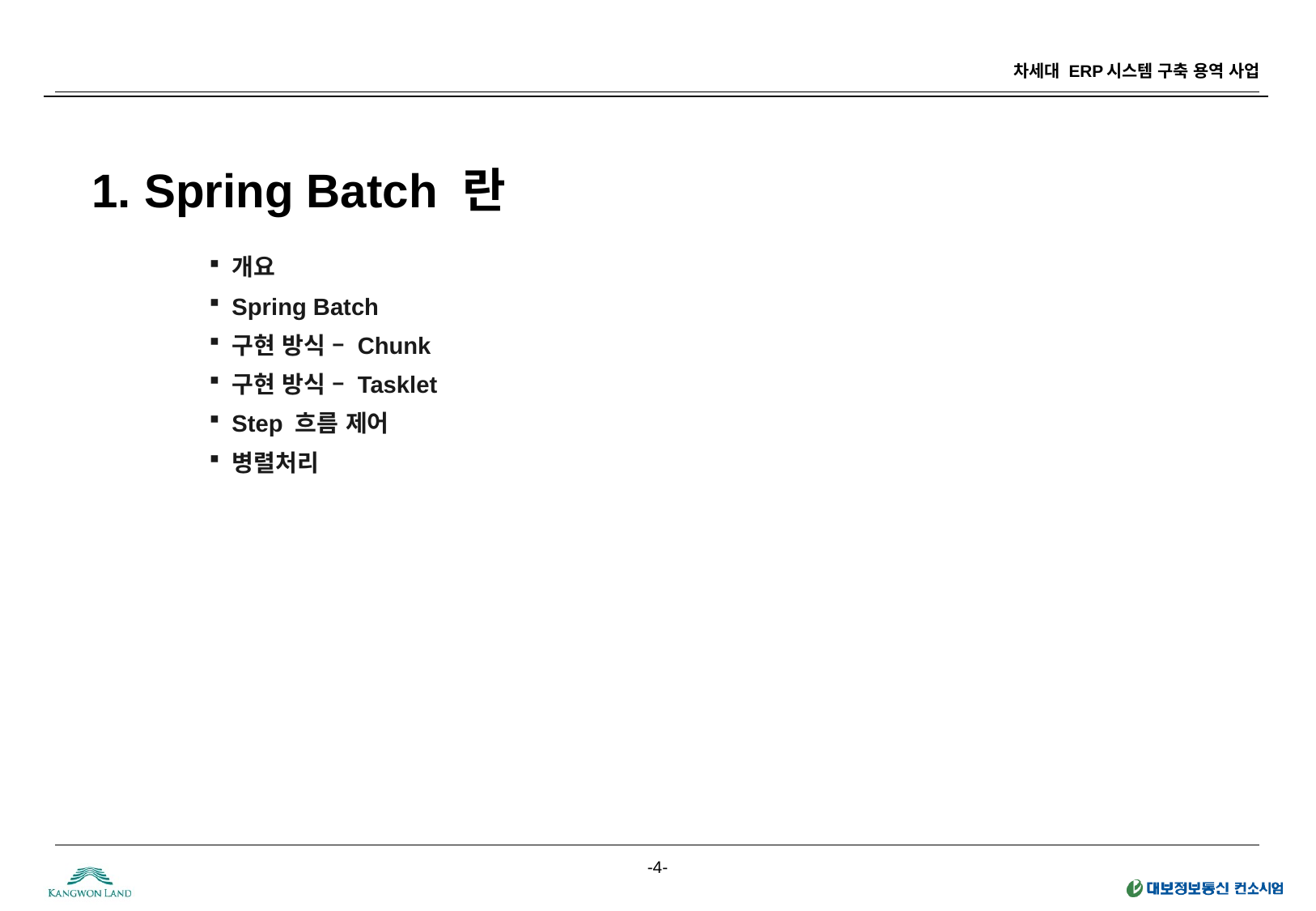

1. Spring Batch 란
개요
Spring Batch
구현 방식 – Chunk
구현 방식 – Tasklet
Step 흐름 제어
병렬처리